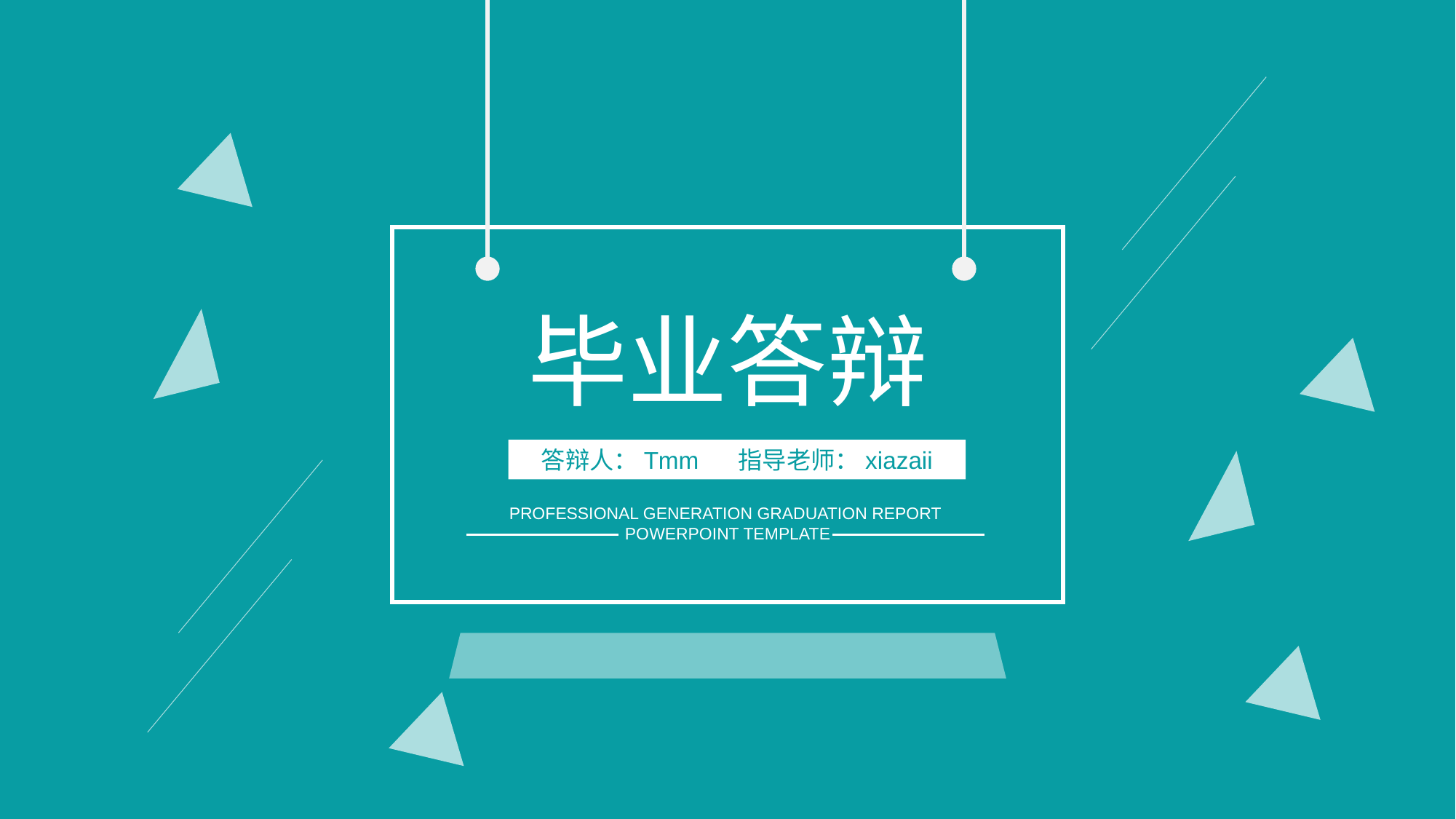

毕业答辩

答辩人：Tmm     指导老师：xiazaii

PROFESSIONAL GENERATION GRADUATION REPORT  POWERPOINT TEMPLATE